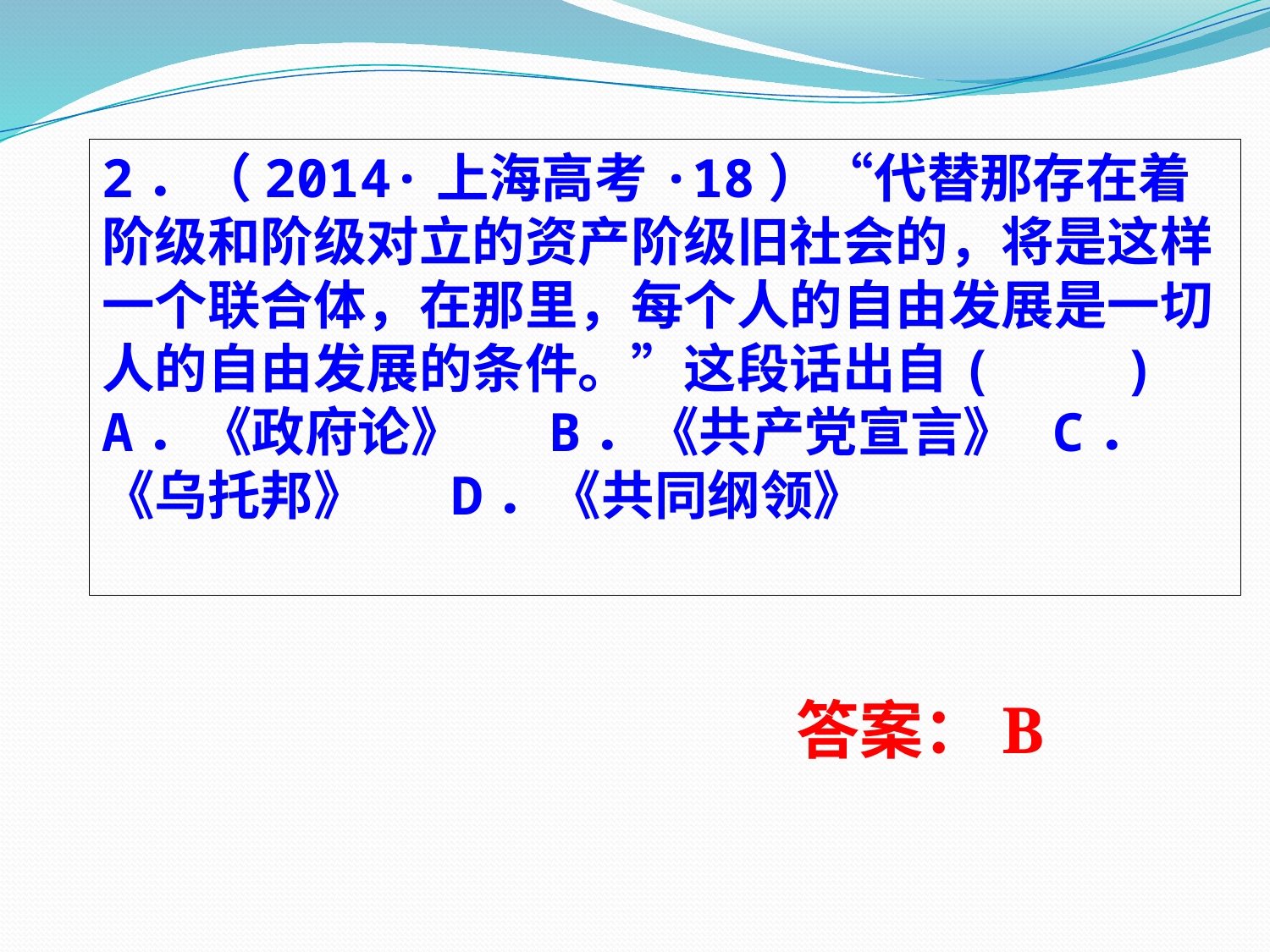

2．（2014·上海高考·18）“代替那存在着阶级和阶级对立的资产阶级旧社会的，将是这样一个联合体，在那里，每个人的自由发展是一切人的自由发展的条件。”这段话出自(　　)
A．《政府论》      B．《共产党宣言》  C．《乌托邦》      D．《共同纲领》

答案：B